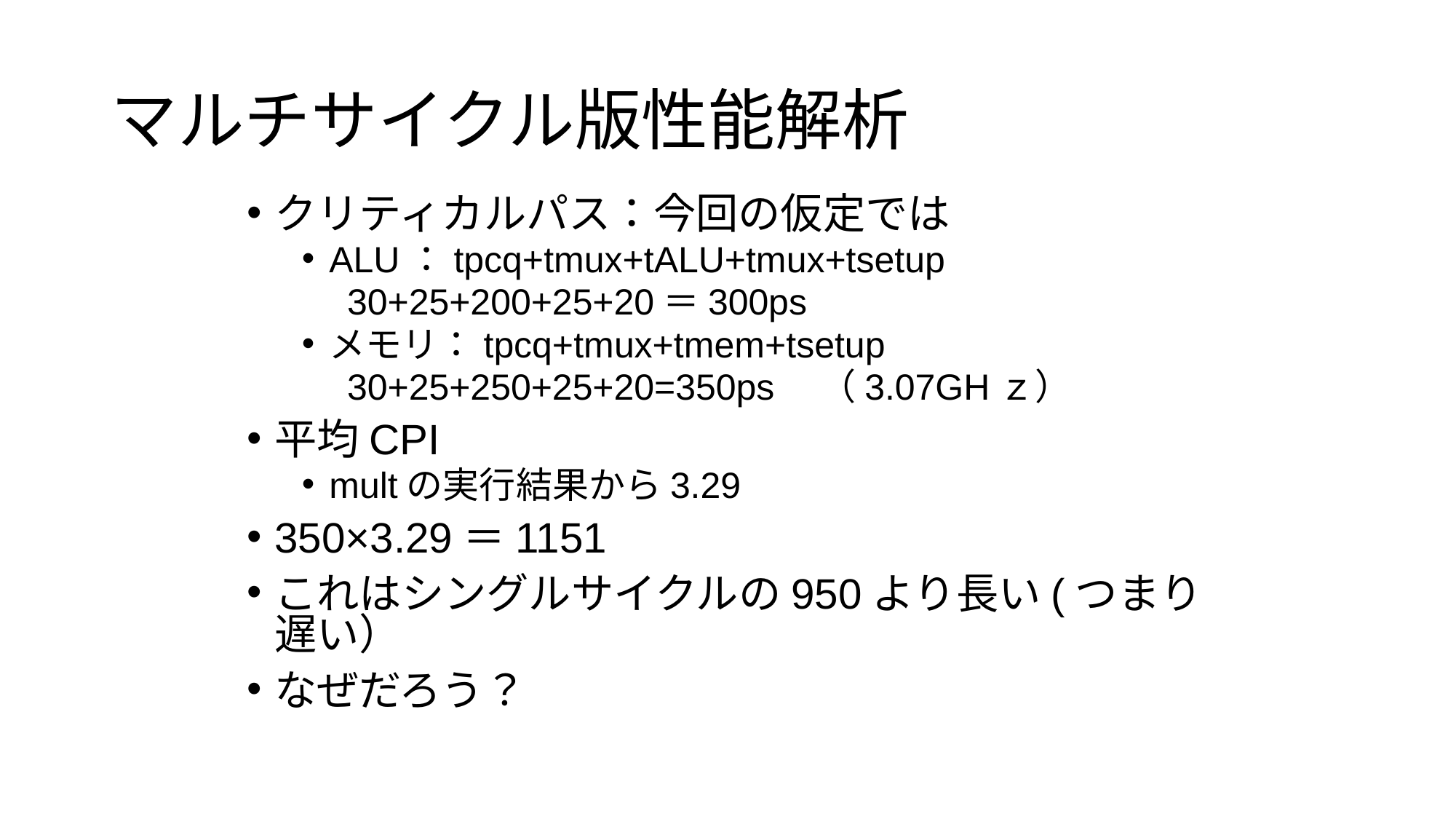

# マルチサイクル版性能解析
クリティカルパス：今回の仮定では
ALU：tpcq+tmux+tALU+tmux+tsetup
　30+25+200+25+20＝300ps
メモリ：tpcq+tmux+tmem+tsetup
　30+25+250+25+20=350ps　（3.07GHｚ）
平均CPI
multの実行結果から3.29
350×3.29＝1151
これはシングルサイクルの950より長い(つまり遅い）
なぜだろう？